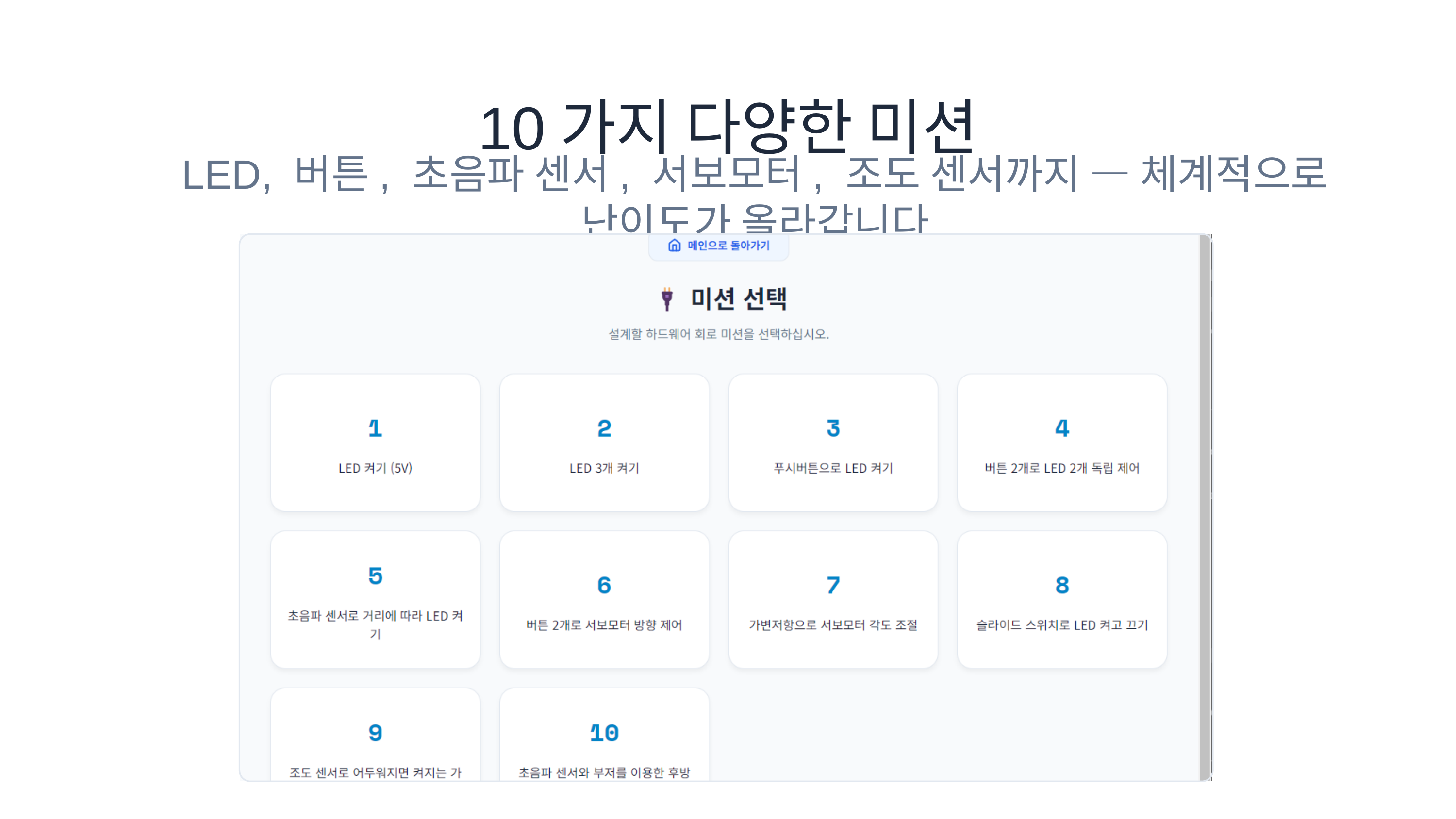

10가지 다양한 미션

LED, 버튼, 초음파 센서, 서보모터, 조도 센서까지 — 체계적으로 난이도가 올라갑니다